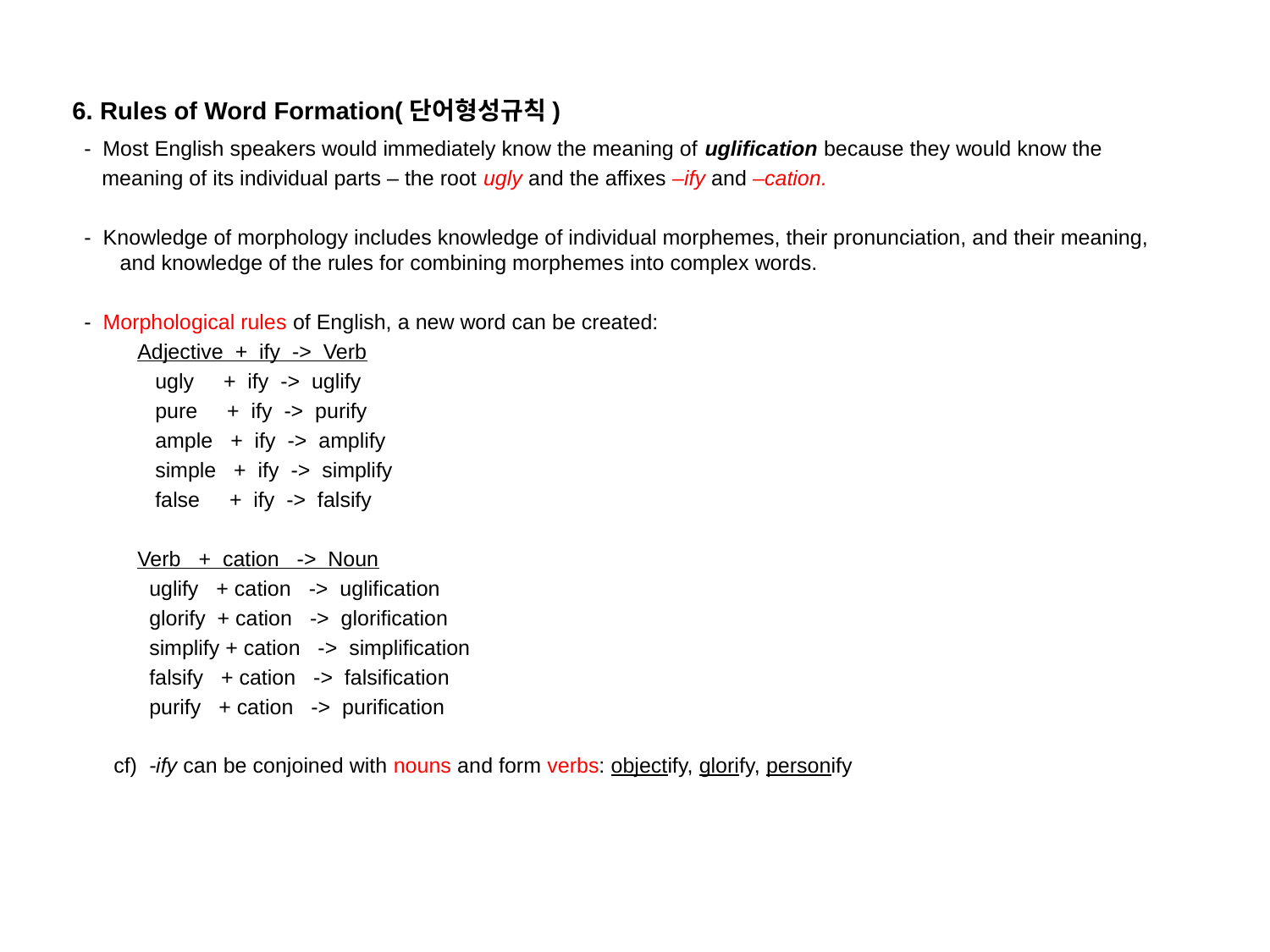

# 6. Rules of Word Formation(단어형성규칙)
  -  Most English speakers would immediately know the meaning of uglification because they would know the
     meaning of its individual parts – the root ugly and the affixes –ify and –cation.

  -  Knowledge of morphology includes knowledge of individual morphemes, their pronunciation, and their meaning, and knowledge of the rules for combining morphemes into complex words.

  -  Morphological rules of English, a new word can be created:
           Adjective  +  ify  ->  Verb
              ugly     +  ify  ->  uglify
              pure     +  ify  ->  purify
              ample   +  ify  ->  amplify
              simple   +  ify  ->  simplify
              false     +  ify  ->  falsify

           Verb   +  cation   ->  Noun
             uglify   + cation   ->  uglification
             glorify  + cation   ->  glorification
             simplify + cation   ->  simplification
             falsify   + cation   ->  falsification
             purify   + cation   ->  purification

       cf)  -ify can be conjoined with nouns and form verbs: objectify, glorify, personify